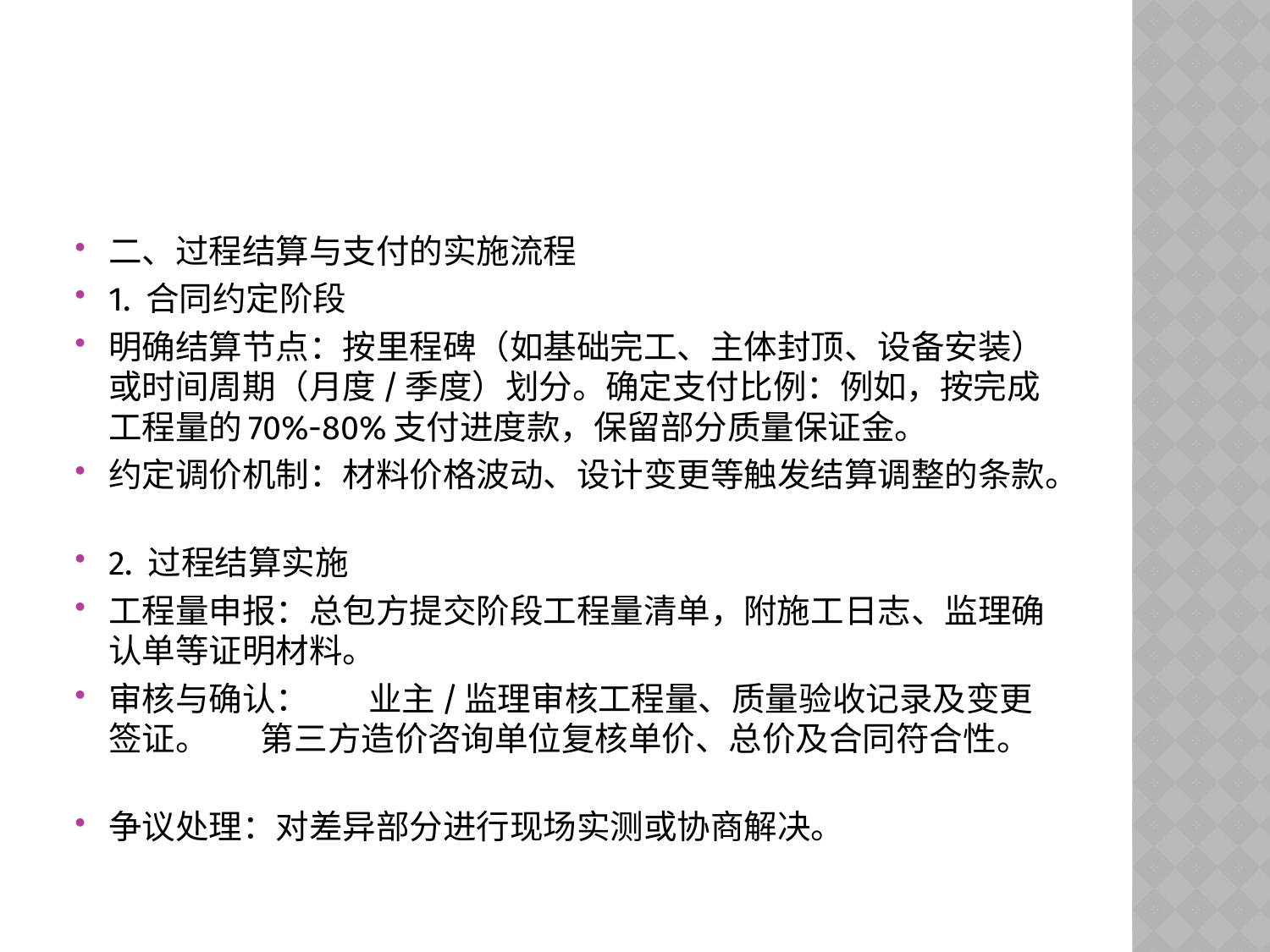

#
二、过程结算与支付的实施流程
1. 合同约定阶段
明确结算节点：按里程碑（如基础完工、主体封顶、设备安装）或时间周期（月度/季度）划分。确定支付比例：例如，按完成工程量的70%-80%支付进度款，保留部分质量保证金。
约定调价机制：材料价格波动、设计变更等触发结算调整的条款。
2. 过程结算实施
工程量申报：总包方提交阶段工程量清单，附施工日志、监理确认单等证明材料。
审核与确认：        业主/监理审核工程量、质量验收记录及变更签证。       第三方造价咨询单位复核单价、总价及合同符合性。
争议处理：对差异部分进行现场实测或协商解决。